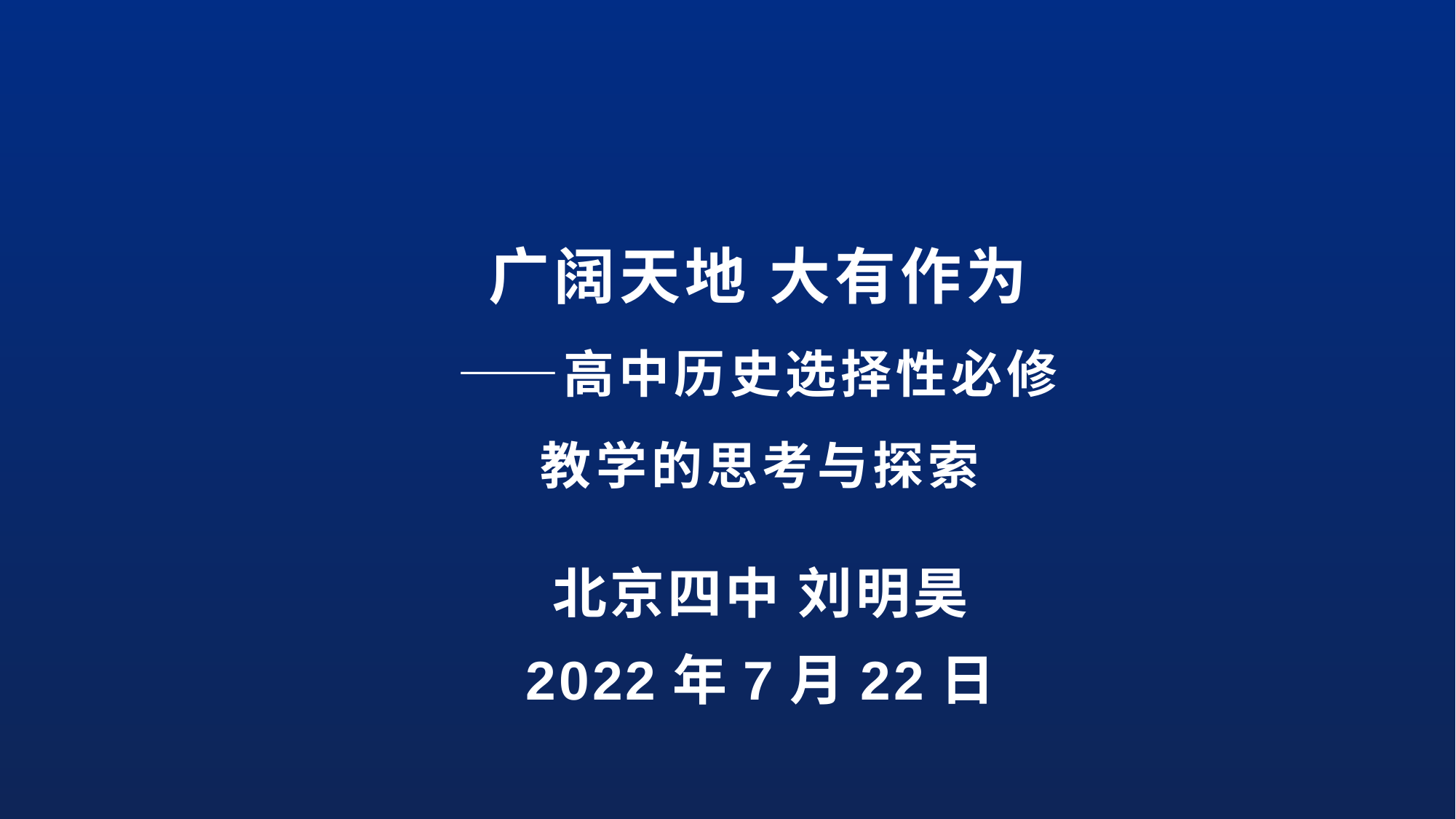

# 广阔天地 大有作为 ——高中历史选择性必修 教学的思考与探索
北京四中 刘明昊
2022年7月22日